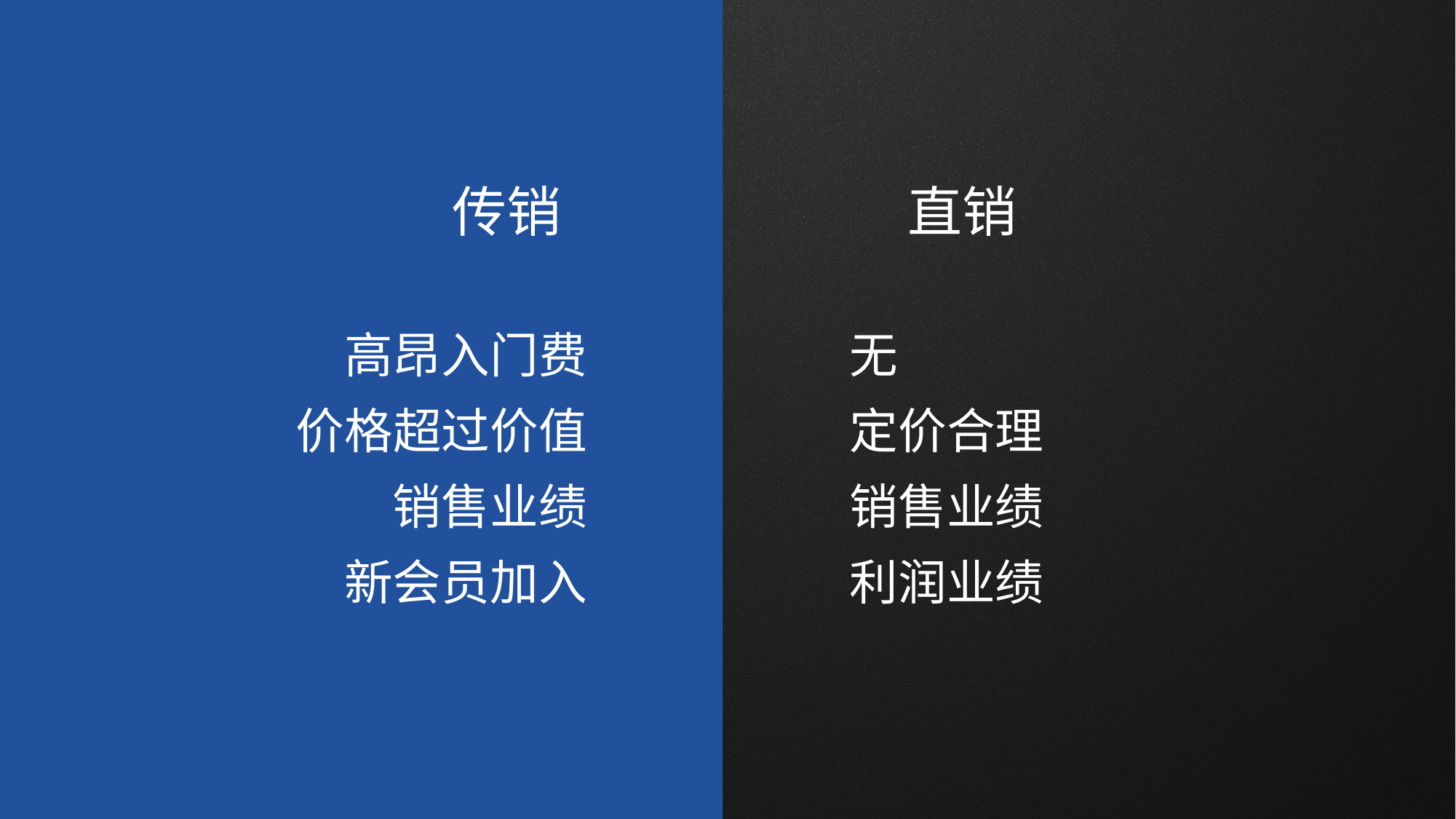

传销
直销
高昂入门费
价格超过价值
销售业绩
新会员加入
无
定价合理
销售业绩
利润业绩